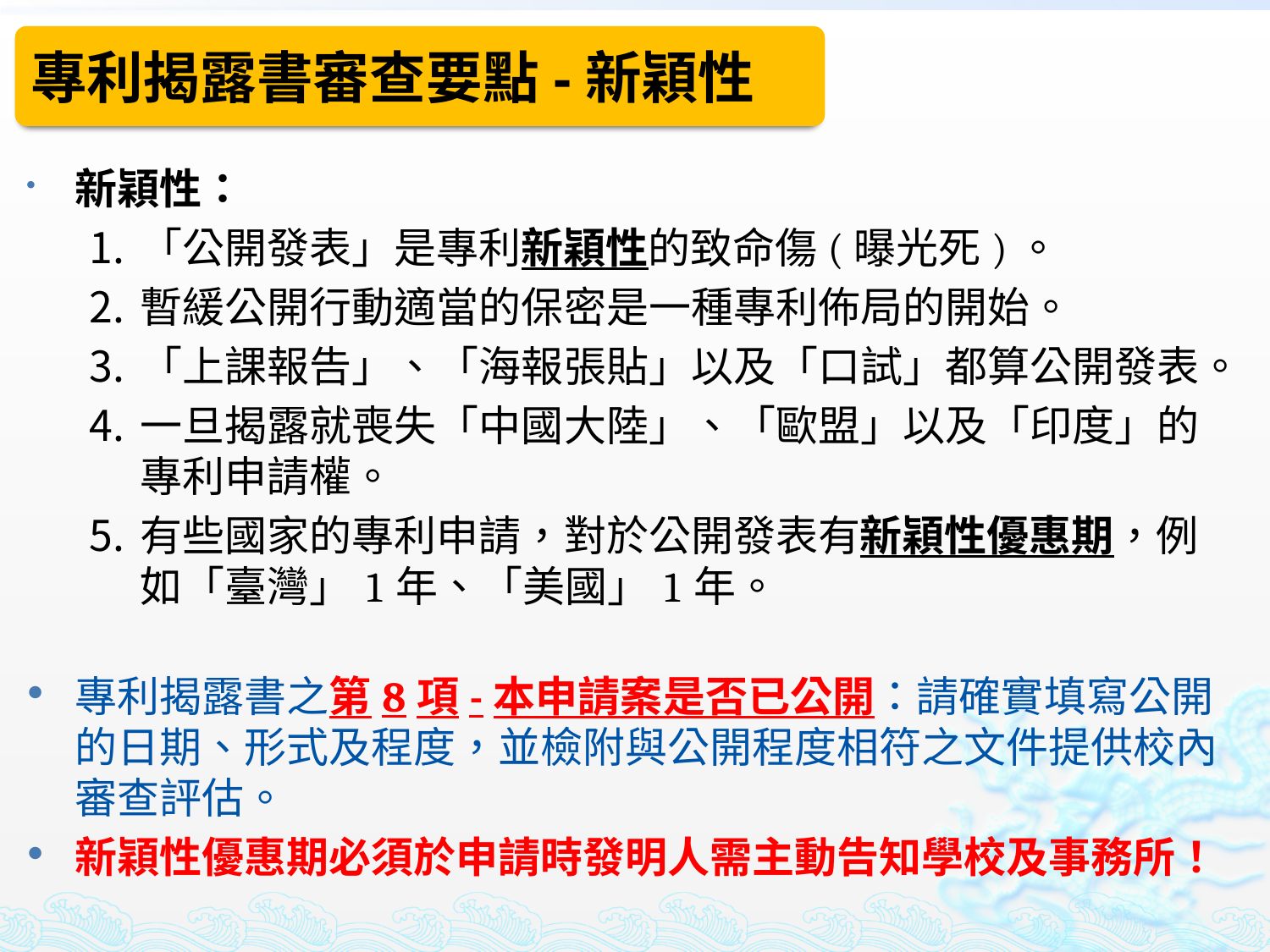

專利揭露書審查要點-新穎性
新穎性：
「公開發表」是專利新穎性的致命傷(曝光死)。
暫緩公開行動適當的保密是一種專利佈局的開始。
「上課報告」、「海報張貼」以及「口試」都算公開發表。
一旦揭露就喪失「中國大陸」、「歐盟」以及「印度」的專利申請權。
有些國家的專利申請，對於公開發表有新穎性優惠期，例如「臺灣」1年、「美國」1年。
專利揭露書之第8項-本申請案是否已公開：請確實填寫公開的日期、形式及程度，並檢附與公開程度相符之文件提供校內審查評估。
新穎性優惠期必須於申請時發明人需主動告知學校及事務所！